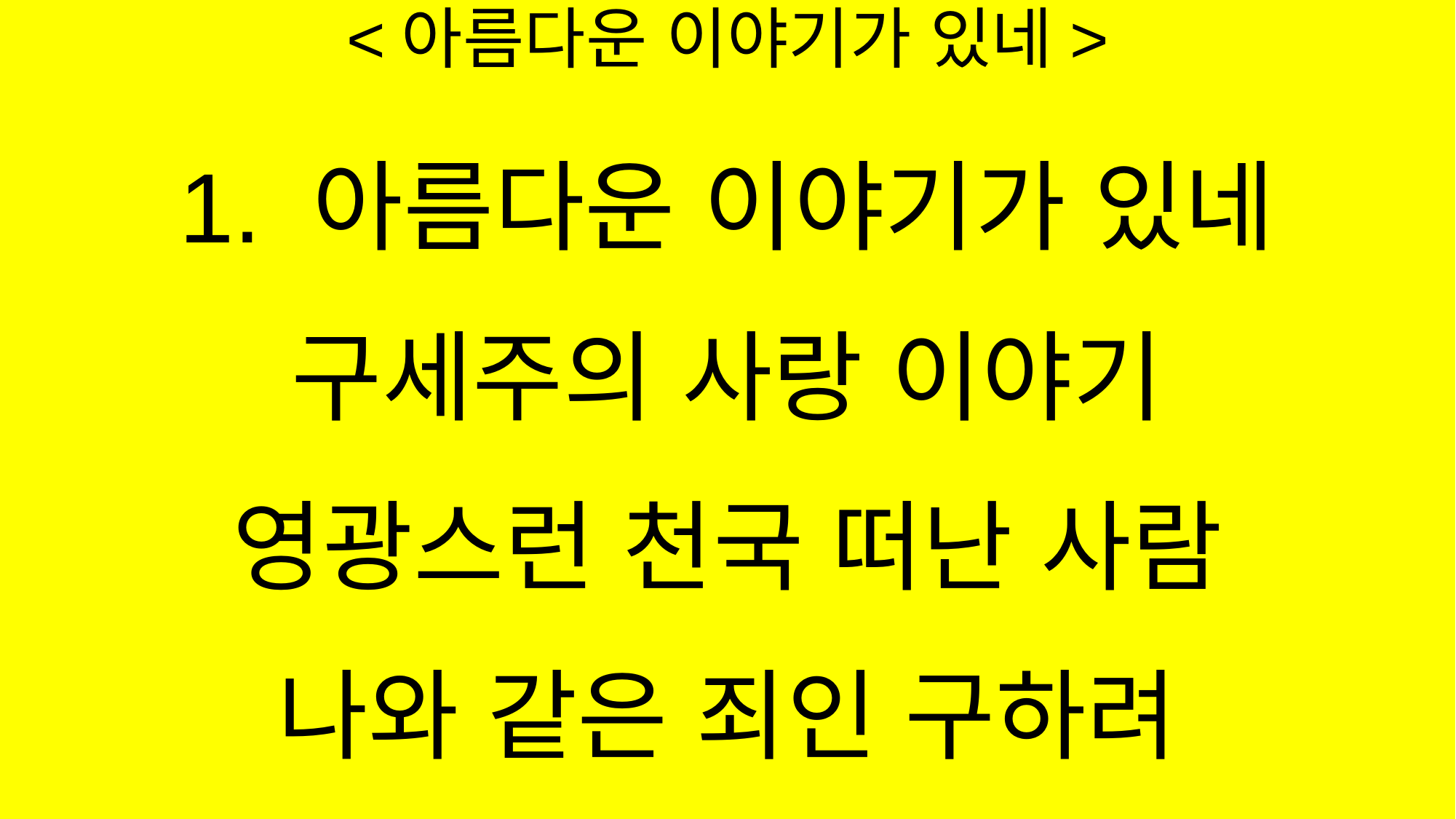

# <아름다운 이야기가 있네>
1. 아름다운 이야기가 있네

구세주의 사랑 이야기

영광스런 천국 떠난 사람

나와 같은 죄인 구하려